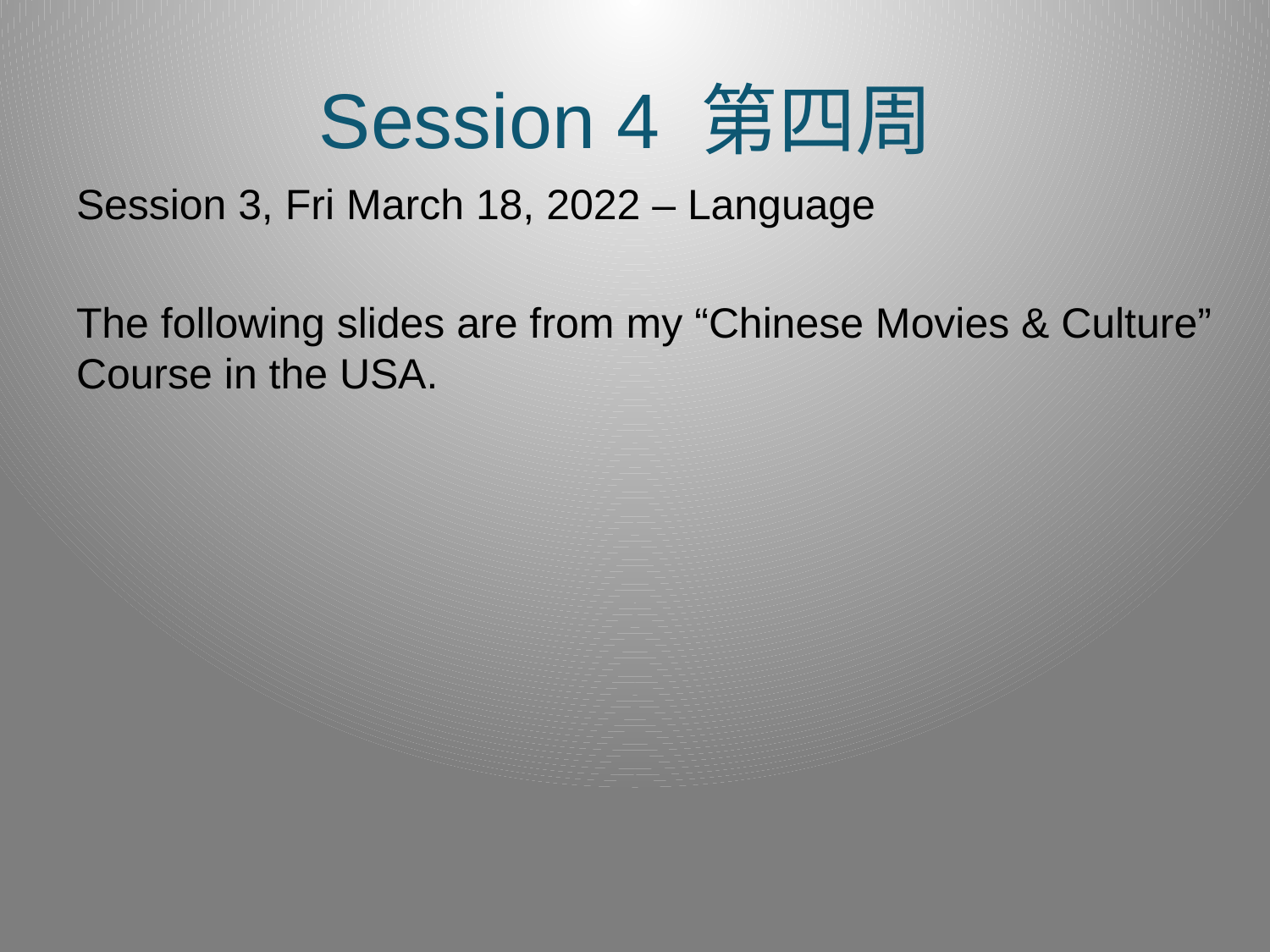

# Session 4 第四周
Session 3, Fri March 18, 2022 – Language

The following slides are from my “Chinese Movies & Culture” Course in the USA.